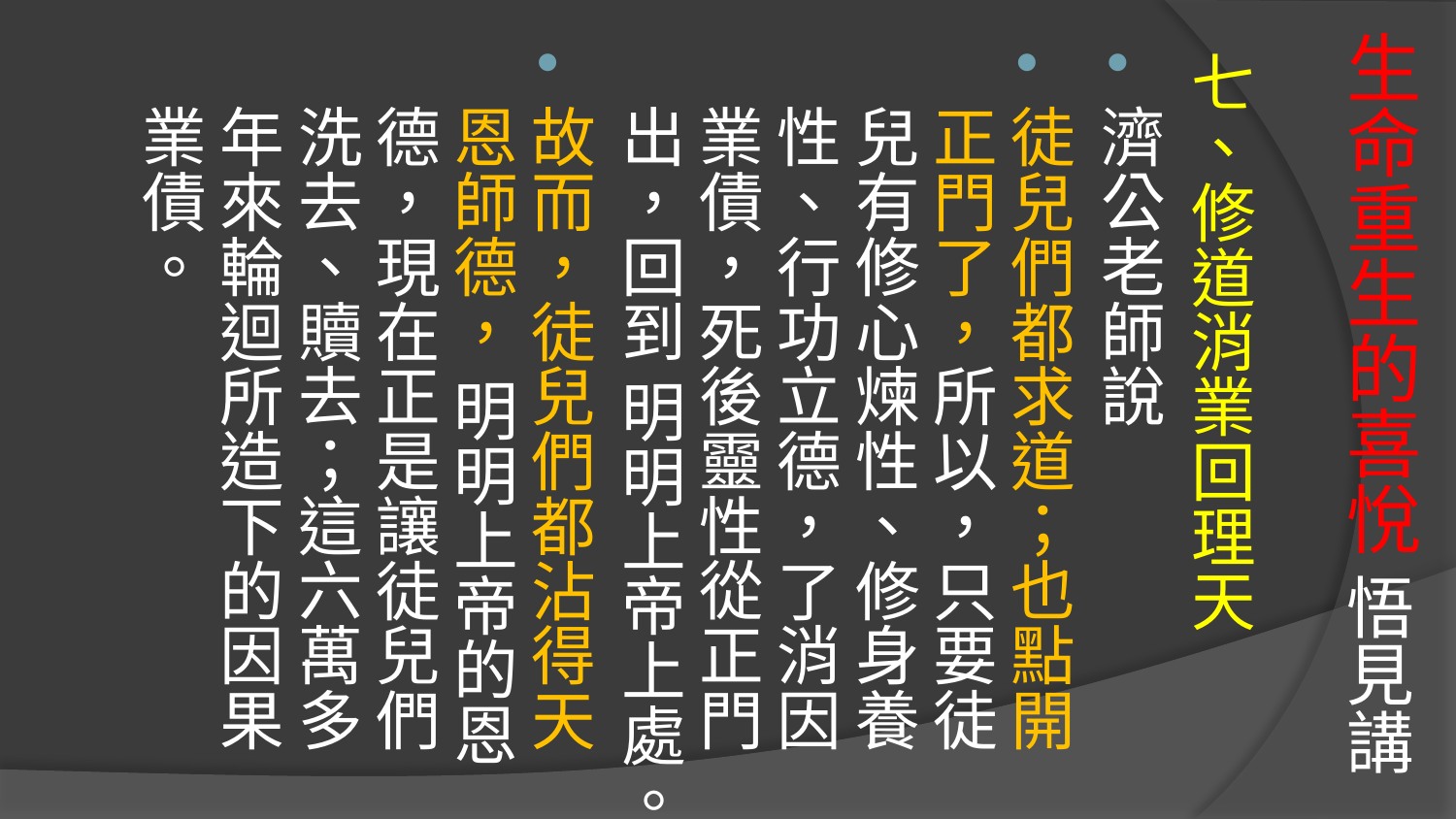

# 生命重生的喜悅 悟見講
七、修道消業回理天
濟公老師說
徒兒們都求道；也點開正門了，所以，只要徒兒有修心煉性、修身養性、行功立德，了消因業債，死後靈性從正門出，回到 明明上帝上處。
故而，徒兒們都沾得天恩師德， 明明上帝的恩德，現在正是讓徒兒們洗去、贖去；這六萬多年來輪迴所造下的因果業債。